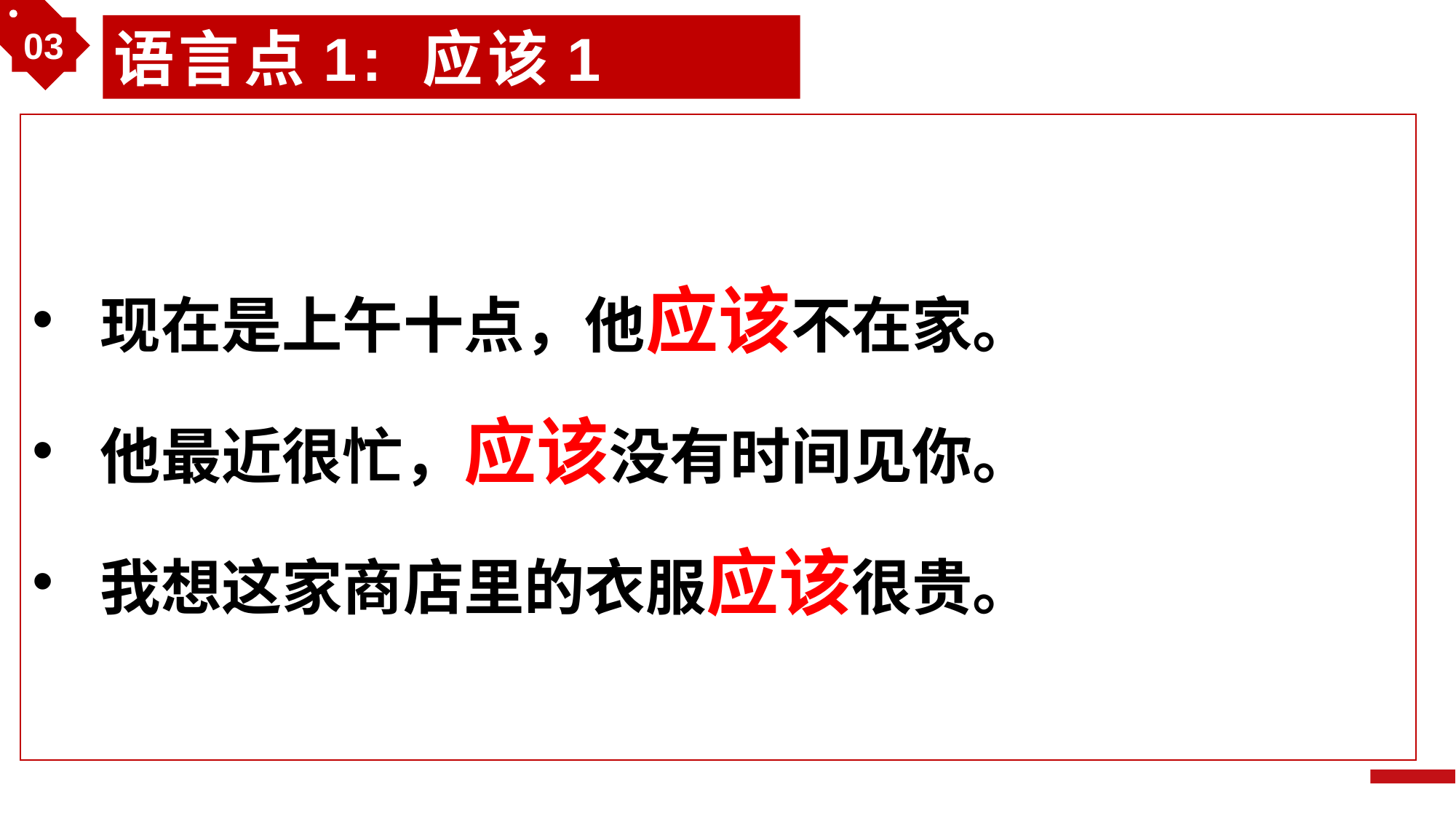

03
语言点1: 应该1

现在是上午十点，他应该不在家。
他最近很忙，应该没有时间见你。
我想这家商店里的衣服应该很贵。